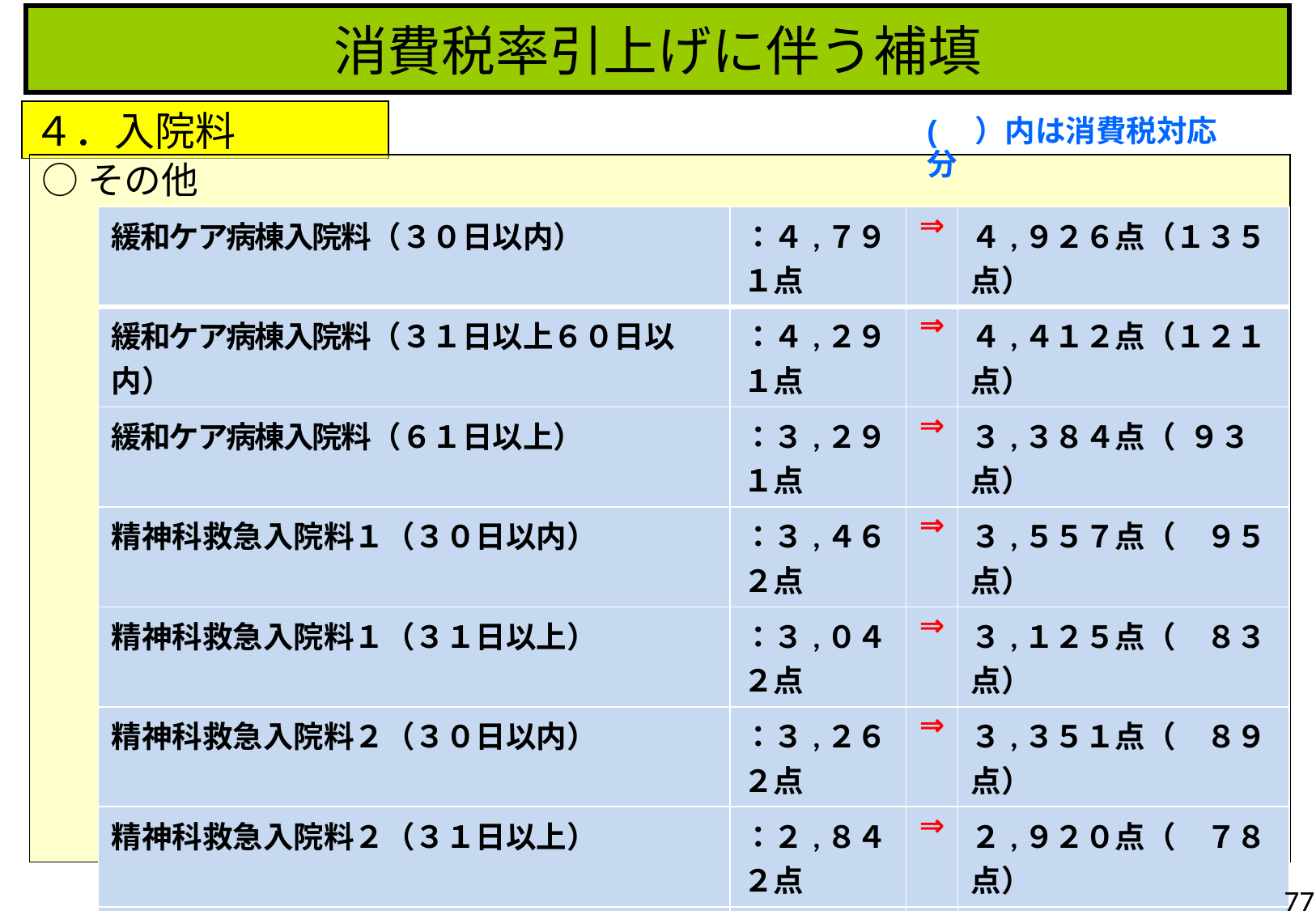

消費税率引上げに伴う補填
４．入院料
(　）内は消費税対応分
○その他

| 緩和ケア病棟入院料（３０日以内） | ：４,７９１点 | ⇒ | ４,９２６点（１３５点） |
| --- | --- | --- | --- |
| 緩和ケア病棟入院料（３１日以上６０日以内） | ：４,２９１点 | ⇒ | ４,４１２点（１２１点） |
| 緩和ケア病棟入院料（６１日以上） | ：３,２９１点 | ⇒ | ３,３８４点（ ９３点） |
| 精神科救急入院料１（３０日以内） | ：３,４６２点 | ⇒ | ３,５５７点（　９５点） |
| 精神科救急入院料１（３１日以上） | ：３,０４２点 | ⇒ | ３,１２５点（　８３点） |
| 精神科救急入院料２（３０日以内） | ：３,２６２点 | ⇒ | ３,３５１点（　８９点） |
| 精神科救急入院料２（３１日以上） | ：２,８４２点 | ⇒ | ２,９２０点（　７８点） |
| 精神科急性期治療病棟入院料１（３０日以内） | ：１,９３１点 | ⇒ | １,９８４点（　５３点） |
| 精神科急性期治療病棟入院料１（３１日以上） | ：１,６１１点 | ⇒ | １,６５５点（　４４点） |
| 精神科急性期治療病棟入院料２（３０日以内） | ：１,８３１点 | ⇒ | １,８８１点（　５０点） |
| 精神科急性期治療病棟入院料２（３１日以上） | ：１,５１１点 | ⇒ | １,５５２点（　４１点） |
| 精神科救急・合併症入院料１（３０日以内） | ：３,４６２点 | ⇒ | ３,５６０点（　９８点） |
| 精神科救急・合併症入院料２（３１日以上） | ：３,０４２点 | ⇒ | ３,１２８点（　８６点） |
77